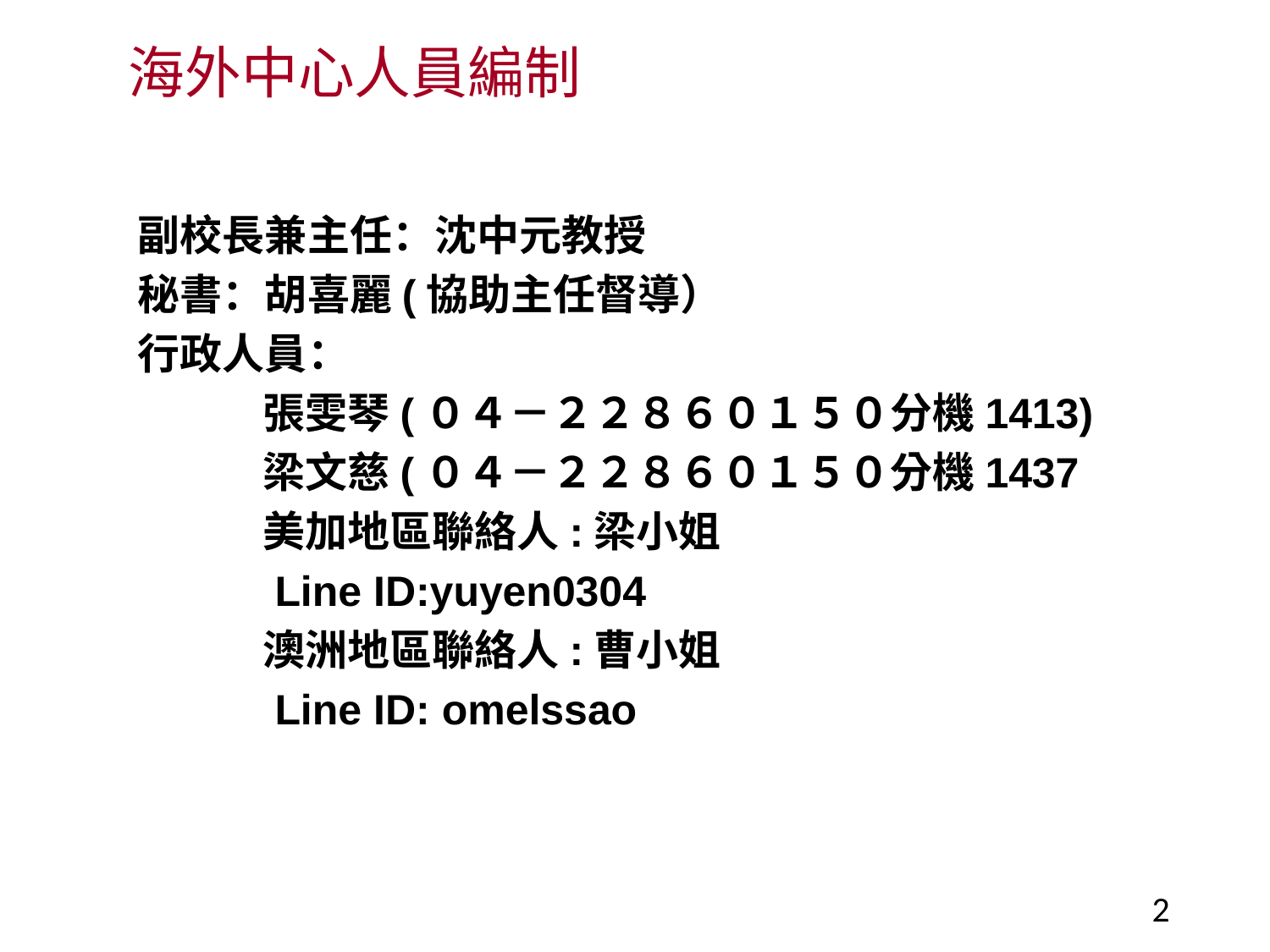

海外中心人員編制
副校長兼主任：沈中元教授
秘書：胡喜麗(協助主任督導）
行政人員：
張雯琴(０４－２２８６０１５０分機1413)
梁文慈(０４－２２８６０１５０分機1437
美加地區聯絡人:梁小姐
 Line ID:yuyen0304
澳洲地區聯絡人:曹小姐
 Line ID: omelssao

2